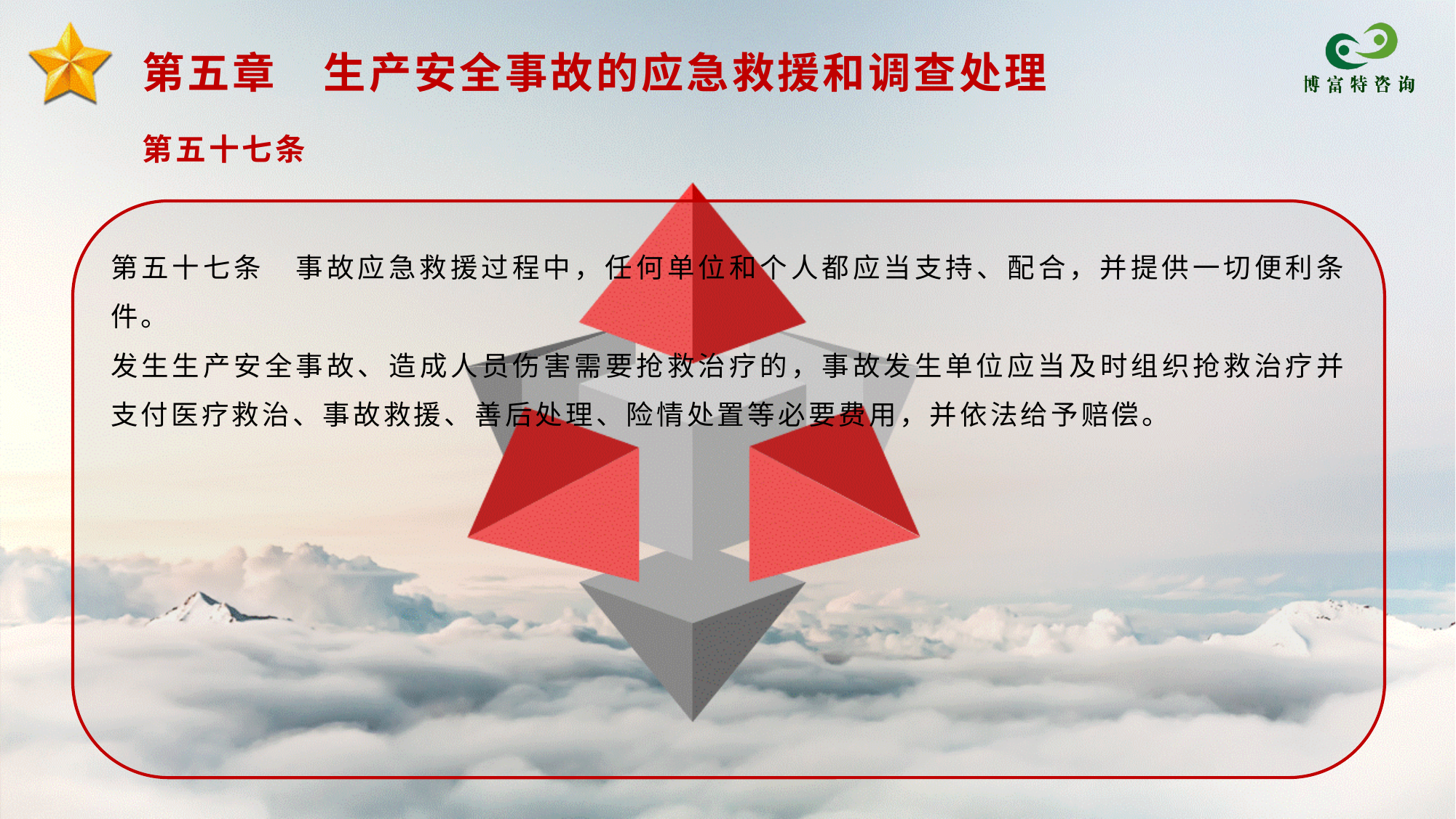

第五章　生产安全事故的应急救援和调查处理
第五十七条
第五十七条　事故应急救援过程中，任何单位和个人都应当支持、配合，并提供一切便利条件。
发生生产安全事故、造成人员伤害需要抢救治疗的，事故发生单位应当及时组织抢救治疗并支付医疗救治、事故救援、善后处理、险情处置等必要费用，并依法给予赔偿。